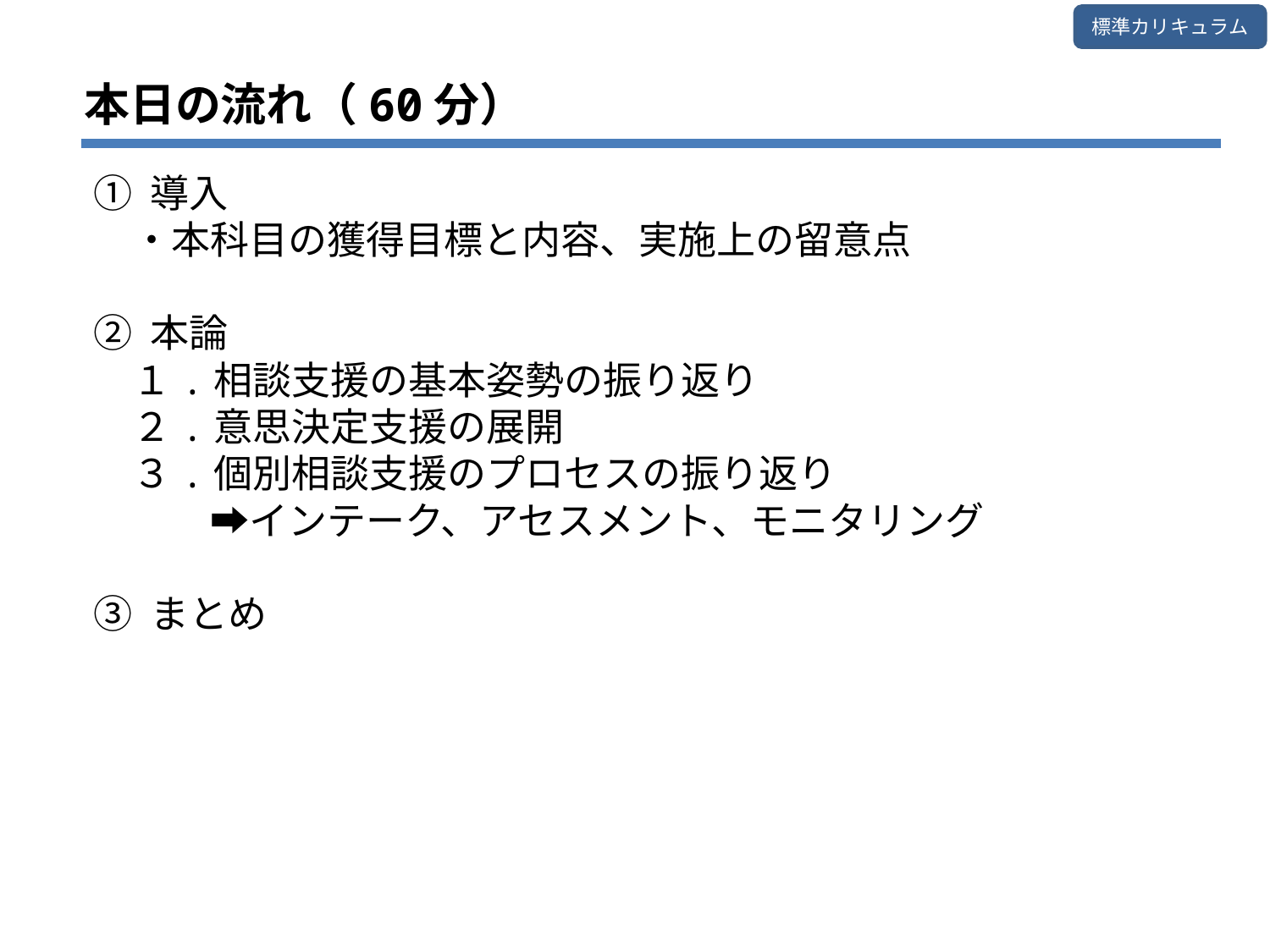

標準カリキュラム
本日の流れ（60分）
① 導入
　・本科目の獲得目標と内容、実施上の留意点

② 本論
　１.相談支援の基本姿勢の振り返り
　２.意思決定支援の展開
　３.個別相談支援のプロセスの振り返り
　　　➡インテーク、アセスメント、モニタリング

③ まとめ